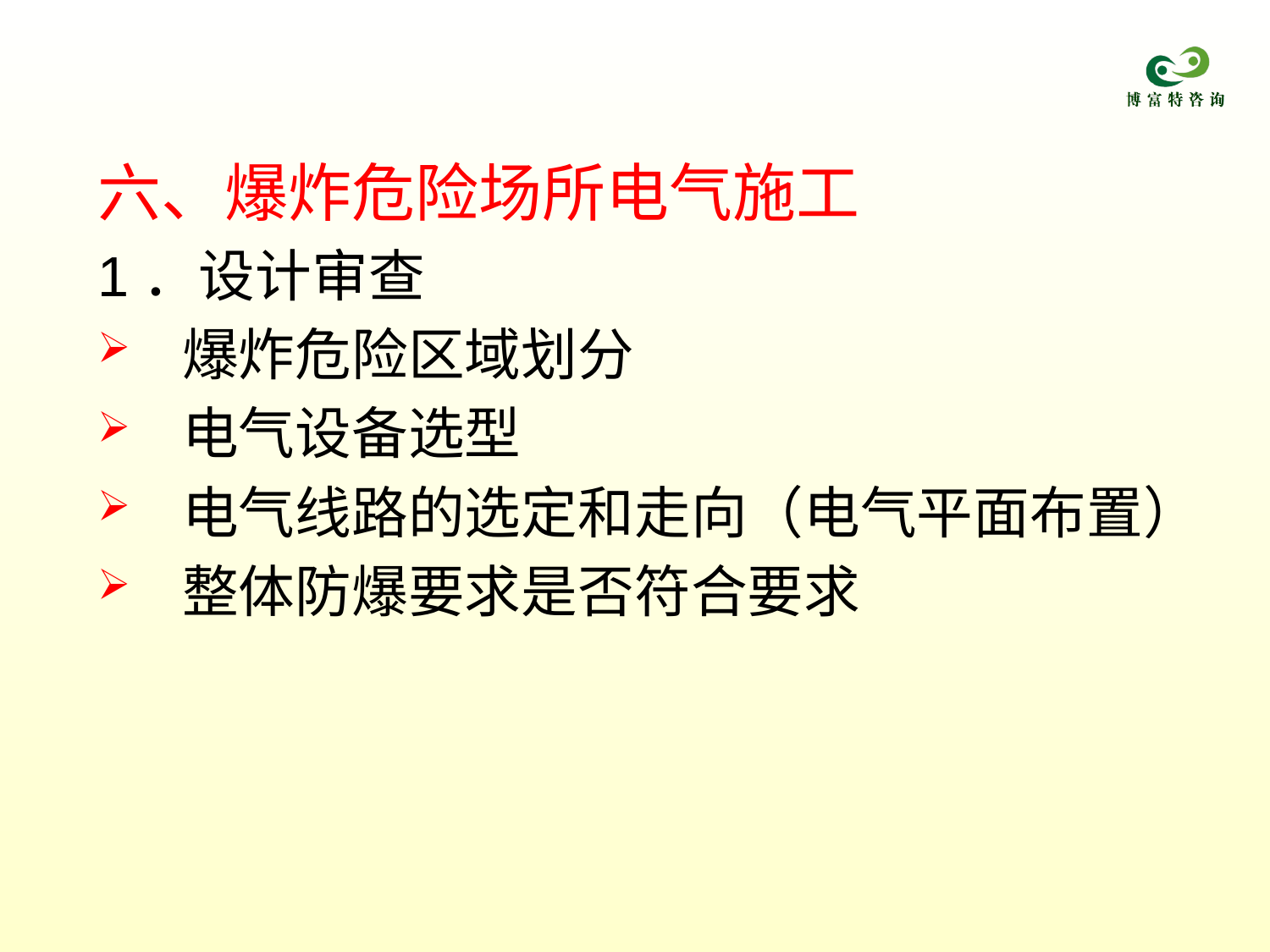

六、爆炸危险场所电气施工
1．设计审查
爆炸危险区域划分
电气设备选型
电气线路的选定和走向（电气平面布置）
整体防爆要求是否符合要求

42